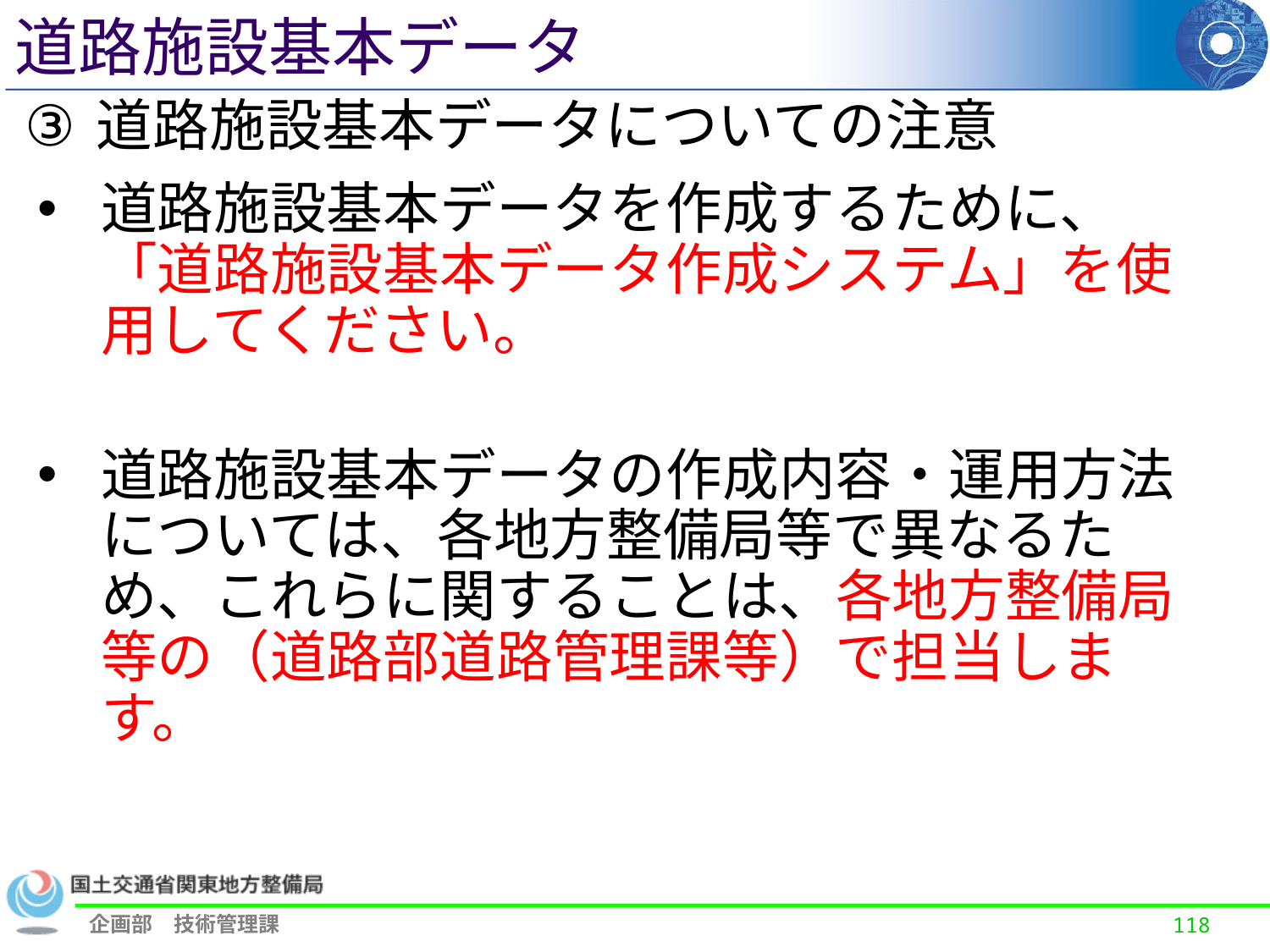

道路施設基本データ
道路施設基本データについての注意
道路施設基本データを作成するために、「道路施設基本データ作成システム」を使用してください。

道路施設基本データの作成内容・運用方法については、各地方整備局等で異なるため、これらに関することは、各地方整備局等の（道路部道路管理課等）で担当します。